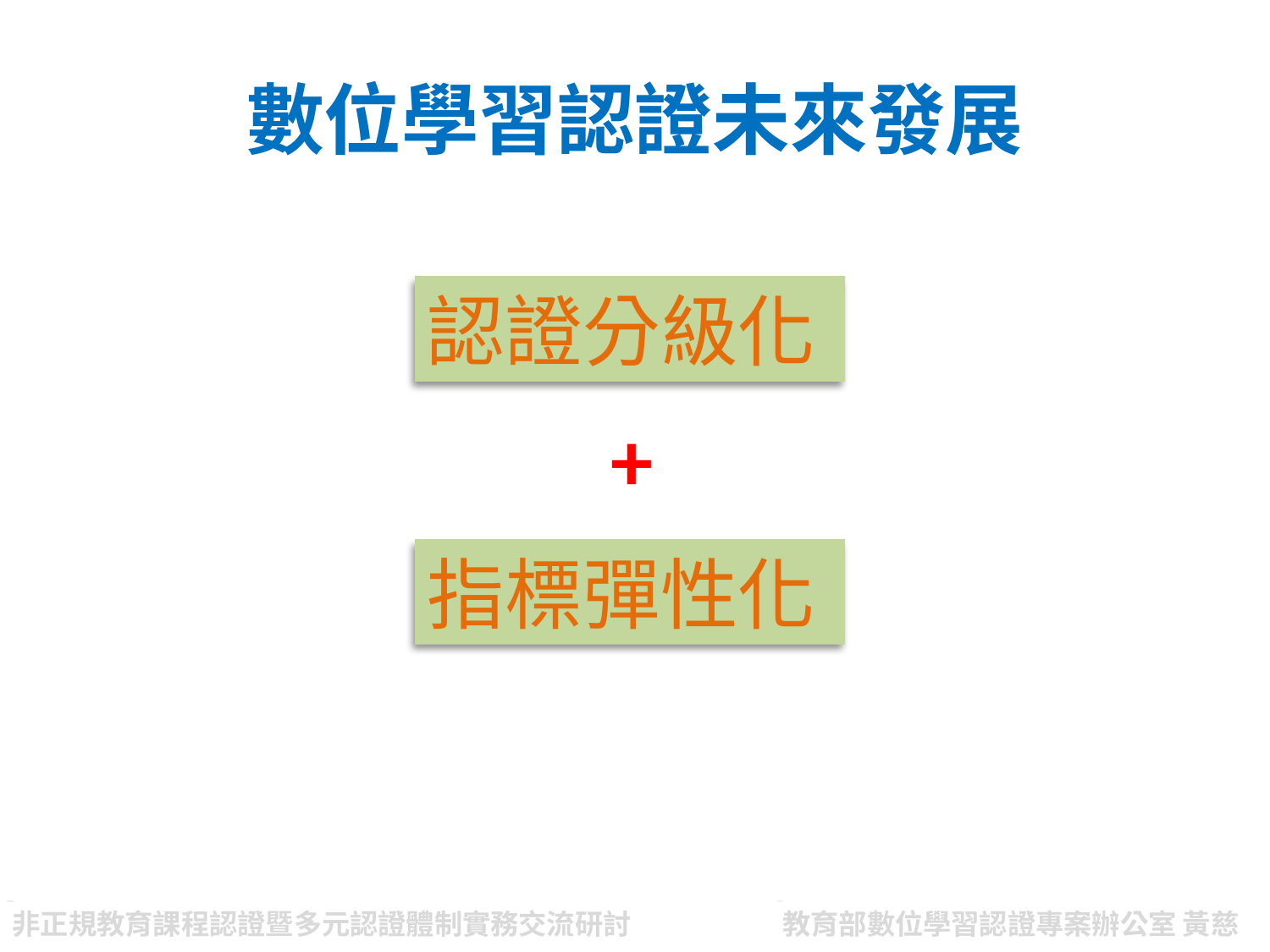

# 數位學習認證未來發展
認證分級化
+
指標彈性化
非正規教育課程認證暨多元認證體制實務交流研討
教育部數位學習認證專案辦公室 黃慈